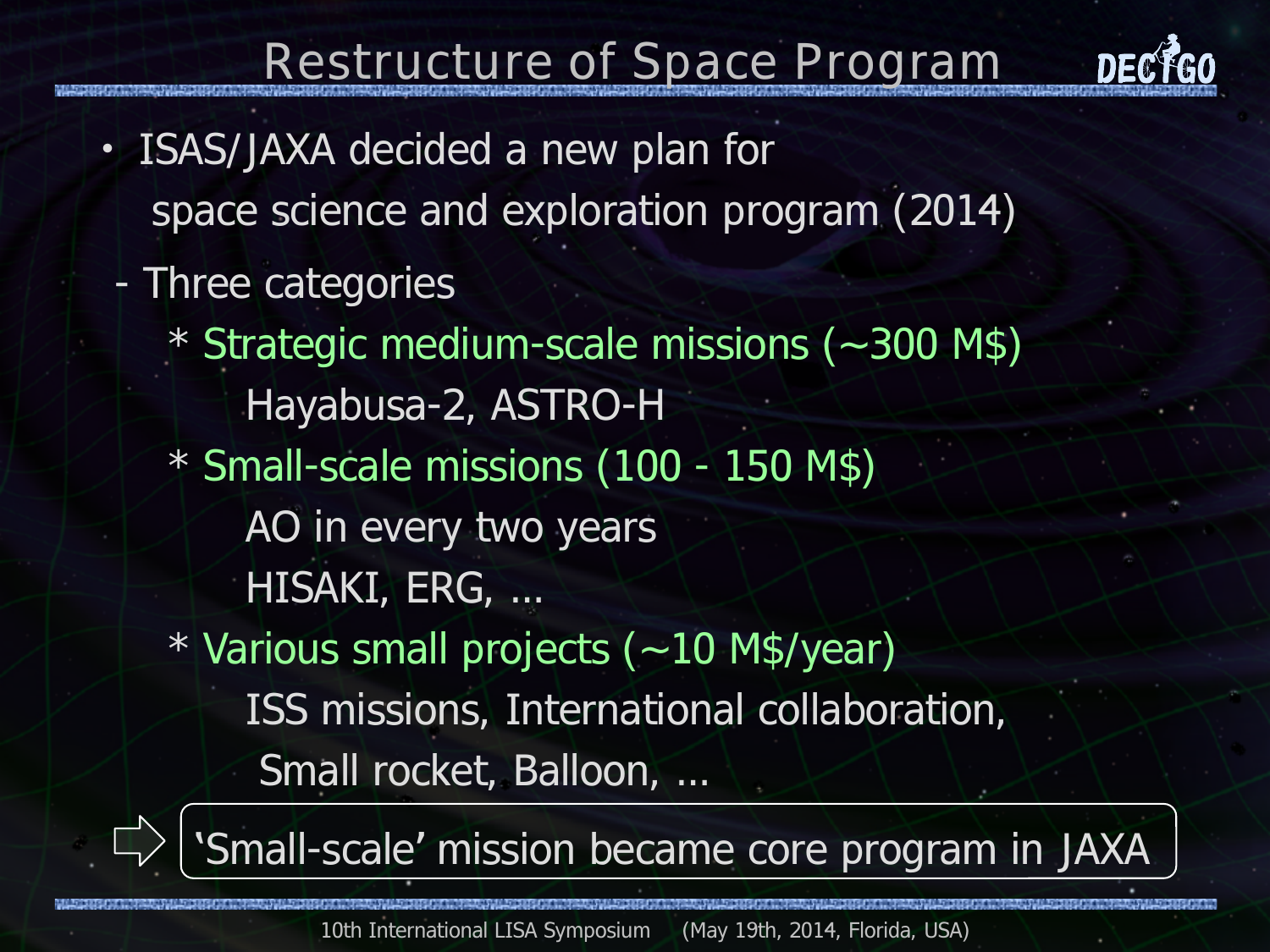

# Restructure of Space Program
・ISAS/JAXA decided a new plan for
     space science and exploration program (2014)
- Three categories
    * Strategic medium-scale missions (~300 M$)
          Hayabusa-2, ASTRO-H
    * Small-scale missions (100 - 150 M$)
          AO in every two years
          HISAKI, ERG, …
    * Various small projects (~10 M$/year)
          ISS missions, International collaboration,
           Small rocket, Balloon, …

‘Small-scale’ mission became core program in JAXA

10th International LISA Symposium　(May 19th, 2014, Florida, USA)